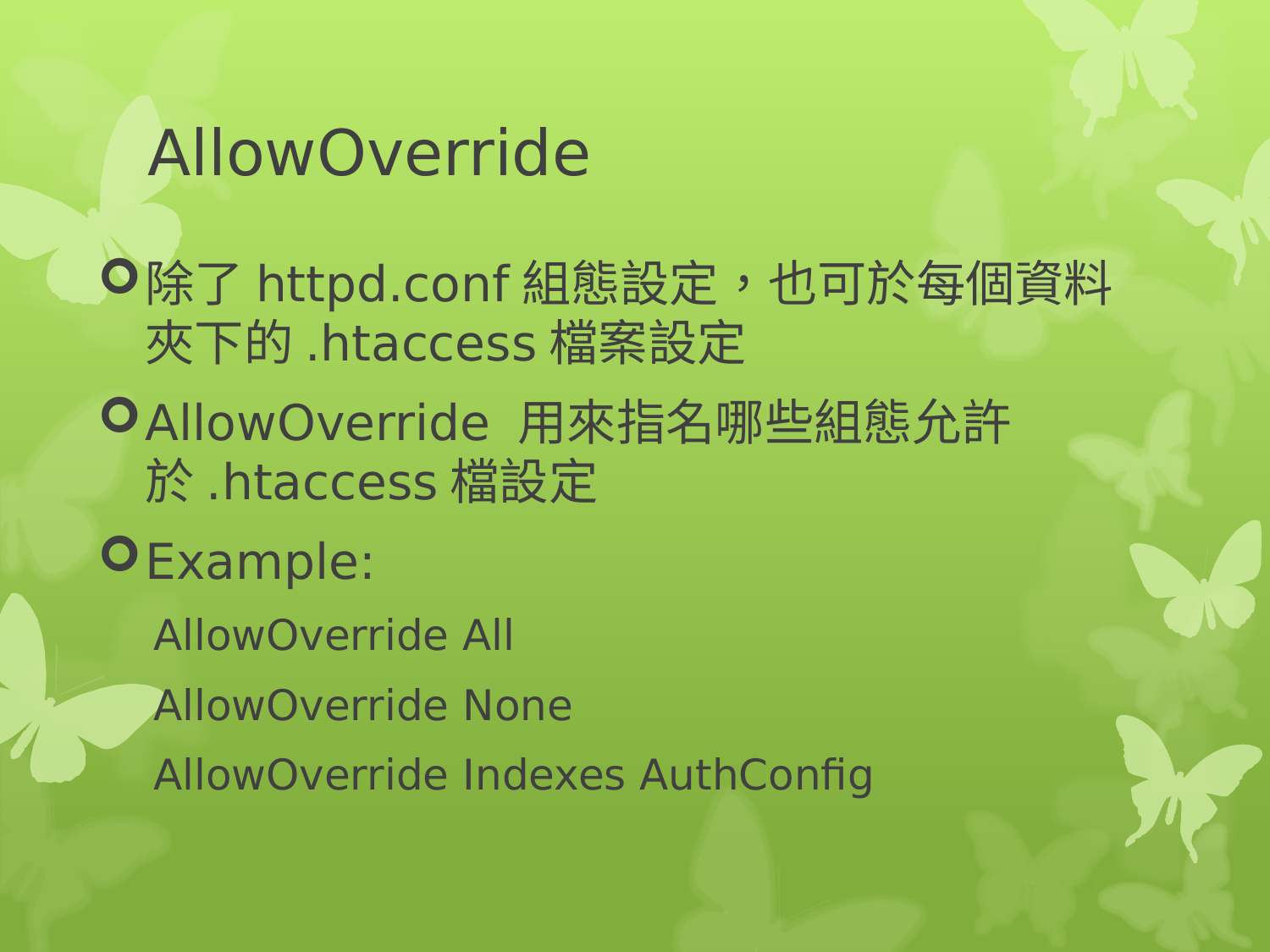

# AllowOverride
除了httpd.conf組態設定，也可於每個資料夾下的.htaccess檔案設定
AllowOverride 用來指名哪些組態允許於.htaccess檔設定
Example:
AllowOverride All
AllowOverride None
AllowOverride Indexes AuthConfig